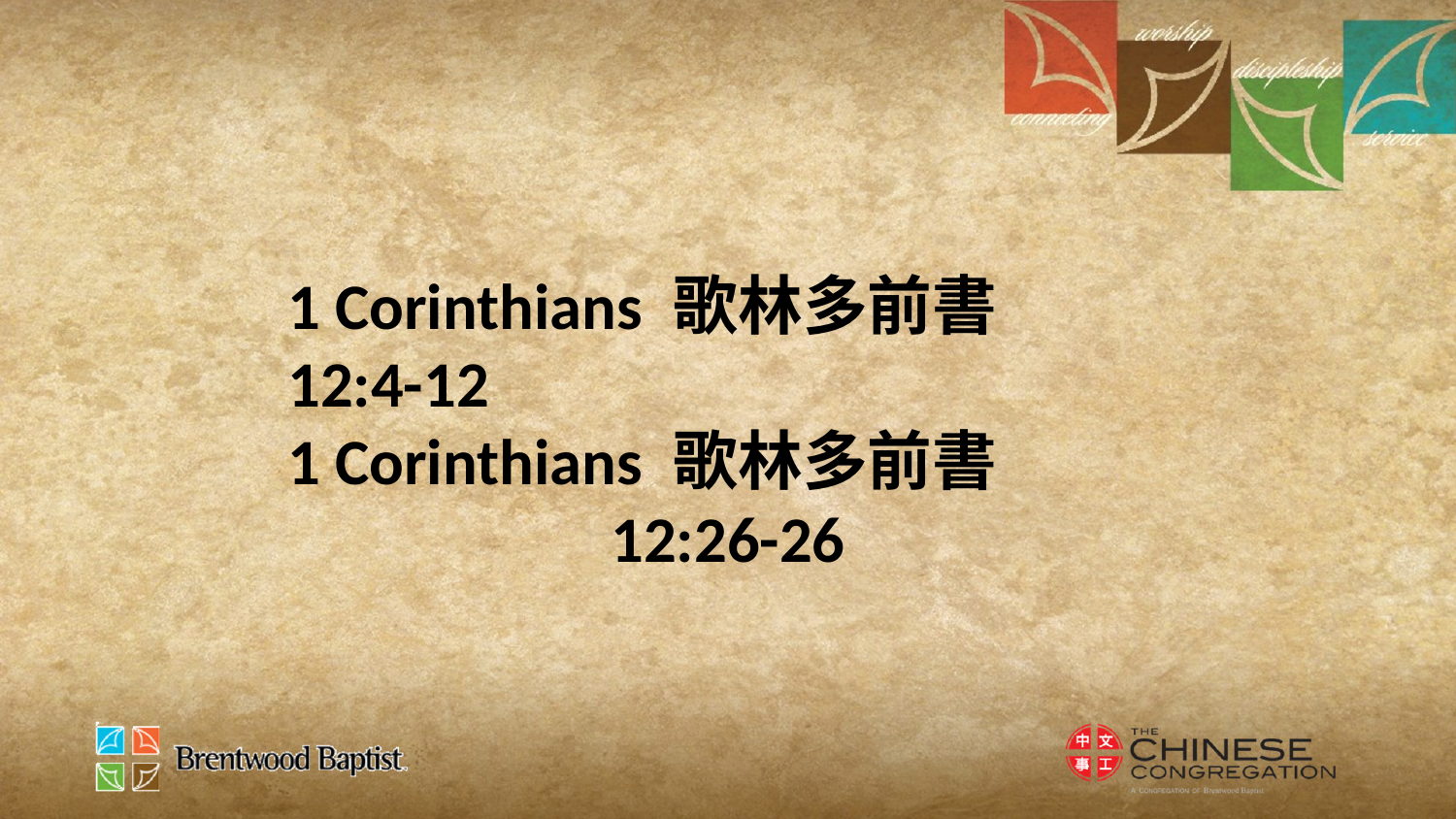

1 Corinthians 歌林多前書
12:4-12
1 Corinthians 歌林多前書
12:26-26